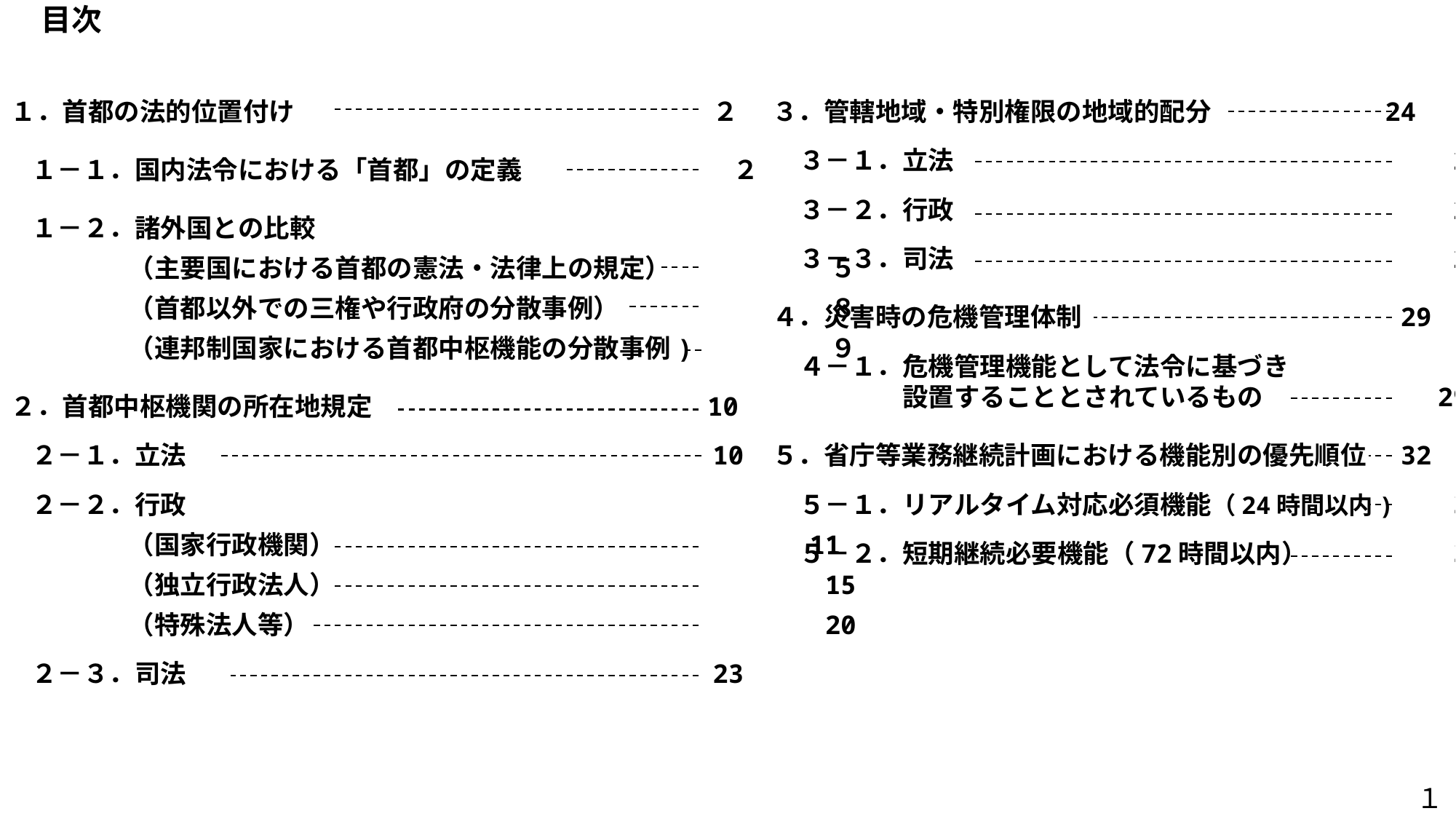

目次
１．首都の法的位置付け	２
１－１．国内法令における「首都」の定義	２
１－２．諸外国との比較
（主要国における首都の憲法・法律上の規定）	５
（首都以外での三権や行政府の分散事例） 	８
（連邦制国家における首都中枢機能の分散事例)	９
２．首都中枢機関の所在地規定	10
２－１．立法	10
２－２．行政
（国家行政機関）	11
（独立行政法人）	15
（特殊法人等）	20
２－３．司法　	23
　３．管轄地域・特別権限の地域的配分 	24
３－１．立法	24
３－２．行政	25
３－３．司法	27
　４．災害時の危機管理体制	29
４－１．危機管理機能として法令に基づき
　　　　設置することとされているもの 	29
　５．省庁等業務継続計画における機能別の優先順位	32
５－１．リアルタイム対応必須機能（24時間以内)	32
５－２．短期継続必要機能（72時間以内）	33

１